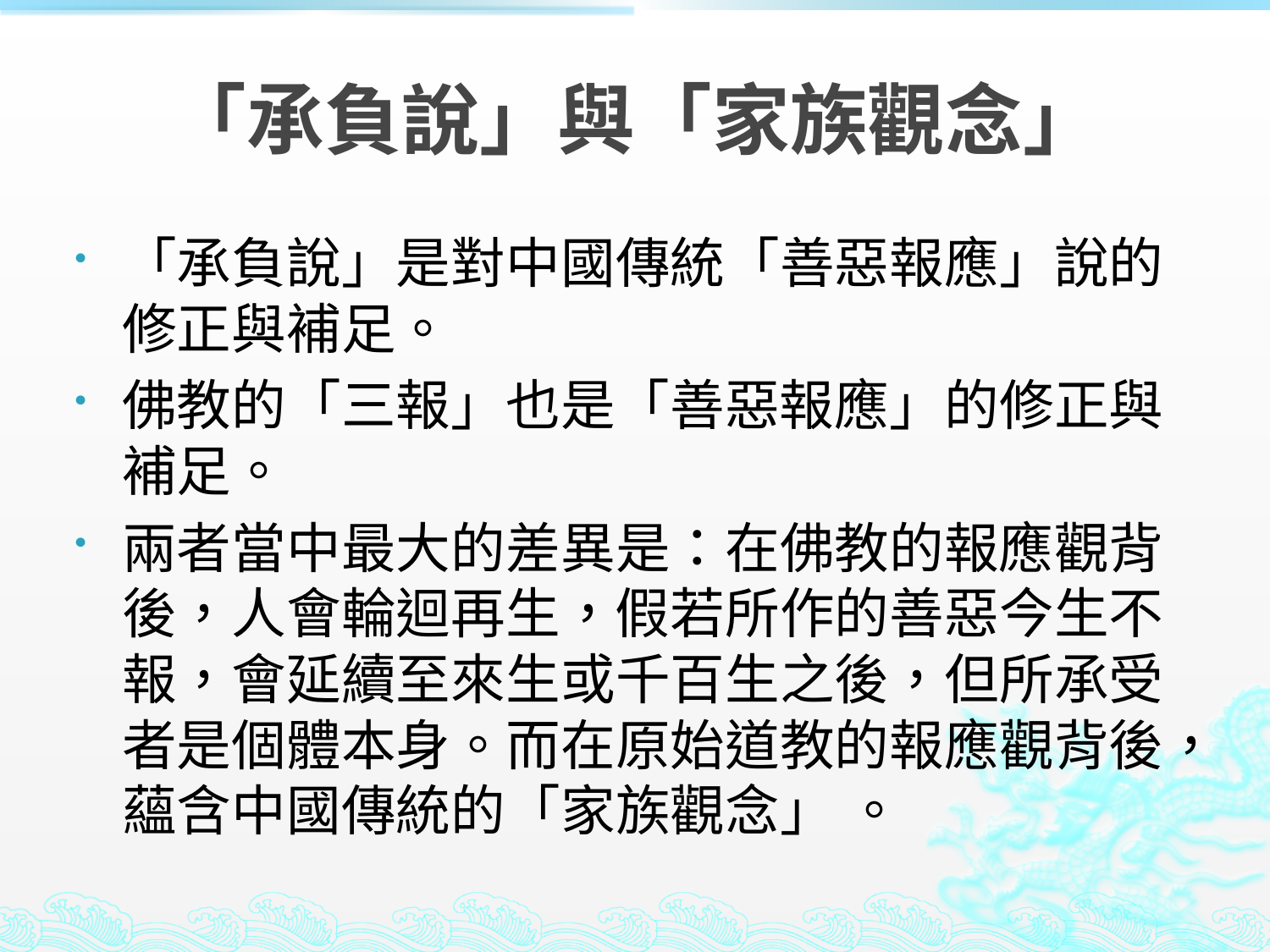

# 「承負說」與「家族觀念」
「承負說」是對中國傳統「善惡報應」說的修正與補足。
佛教的「三報」也是「善惡報應」的修正與補足。
兩者當中最大的差異是：在佛教的報應觀背後，人會輪迴再生，假若所作的善惡今生不報，會延續至來生或千百生之後，但所承受者是個體本身。而在原始道教的報應觀背後，蘊含中國傳統的「家族觀念」 。